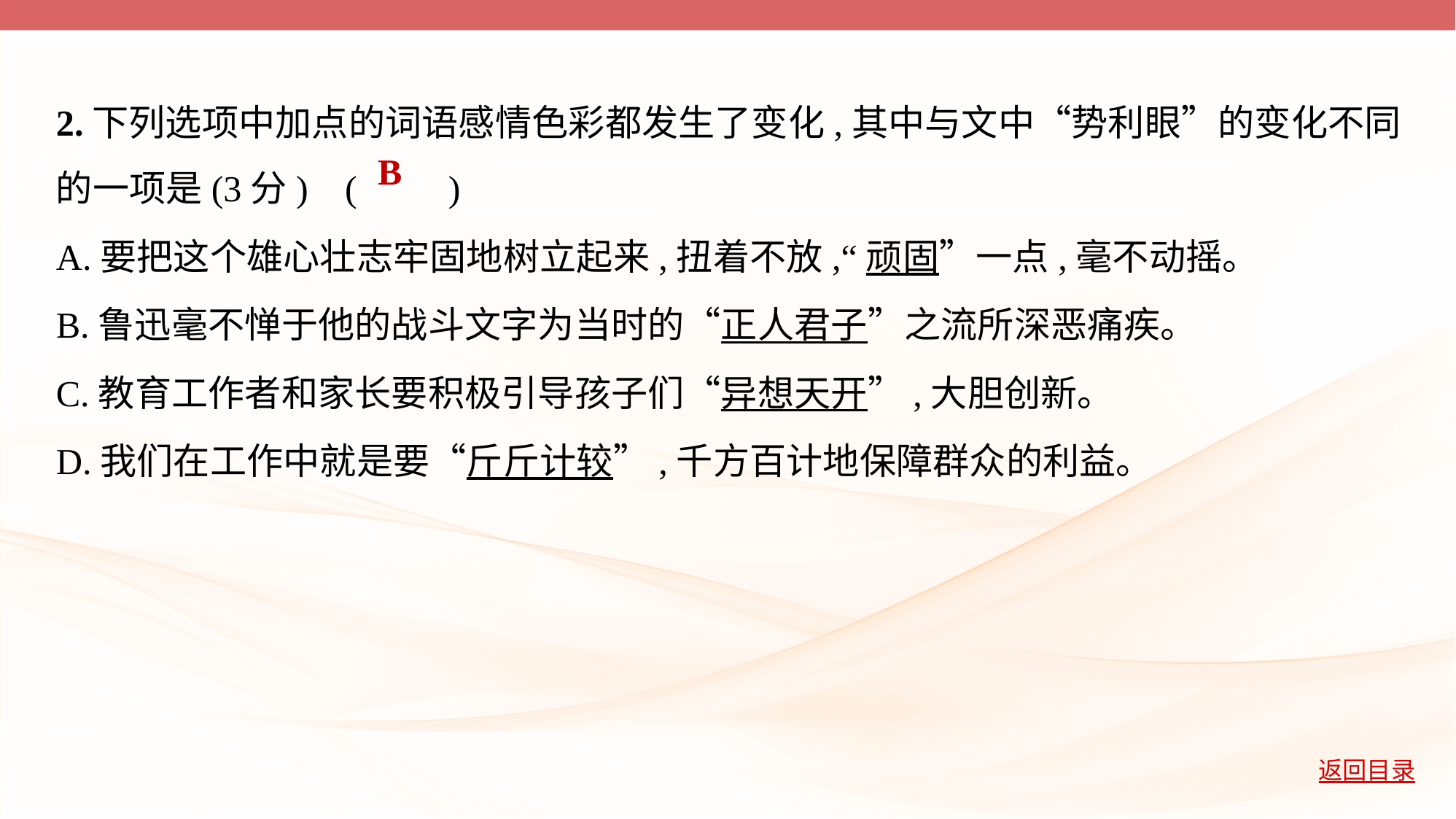

2.下列选项中加点的词语感情色彩都发生了变化,其中与文中“势利眼”的变化不同
的一项是(3分) (          )
A.要把这个雄心壮志牢固地树立起来,扭着不放,“顽固”一点,毫不动摇。
B.鲁迅毫不惮于他的战斗文字为当时的“正人君子”之流所深恶痛疾。
C.教育工作者和家长要积极引导孩子们“异想天开”,大胆创新。
D.我们在工作中就是要“斤斤计较”,千方百计地保障群众的利益。
B